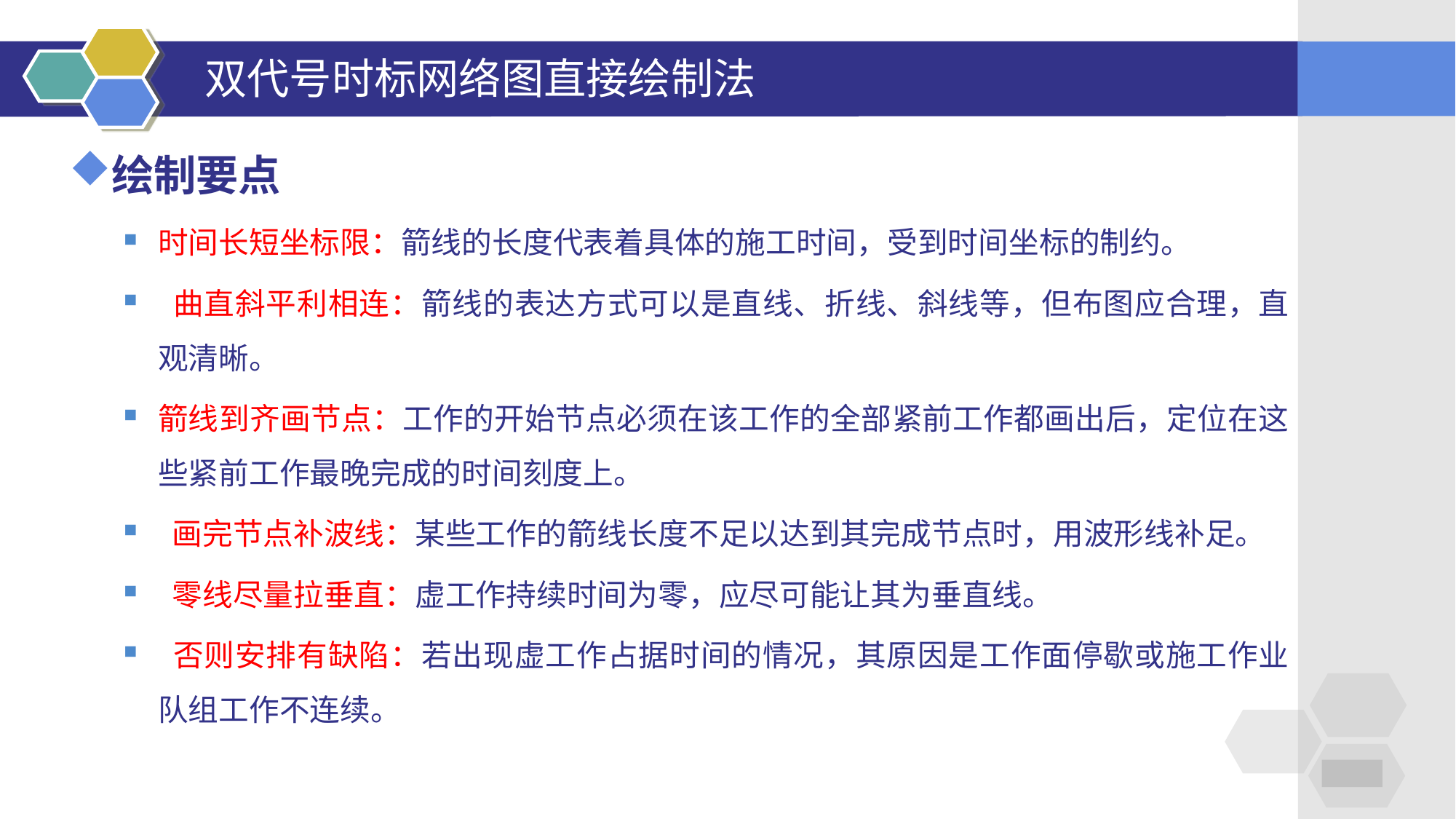

# 双代号时标网络图直接绘制法
绘制要点
时间长短坐标限：箭线的长度代表着具体的施工时间，受到时间坐标的制约。
 曲直斜平利相连：箭线的表达方式可以是直线、折线、斜线等，但布图应合理，直观清晰。
箭线到齐画节点：工作的开始节点必须在该工作的全部紧前工作都画出后，定位在这些紧前工作最晚完成的时间刻度上。
 画完节点补波线：某些工作的箭线长度不足以达到其完成节点时，用波形线补足。
 零线尽量拉垂直：虚工作持续时间为零，应尽可能让其为垂直线。
 否则安排有缺陷：若出现虚工作占据时间的情况，其原因是工作面停歇或施工作业队组工作不连续。

4